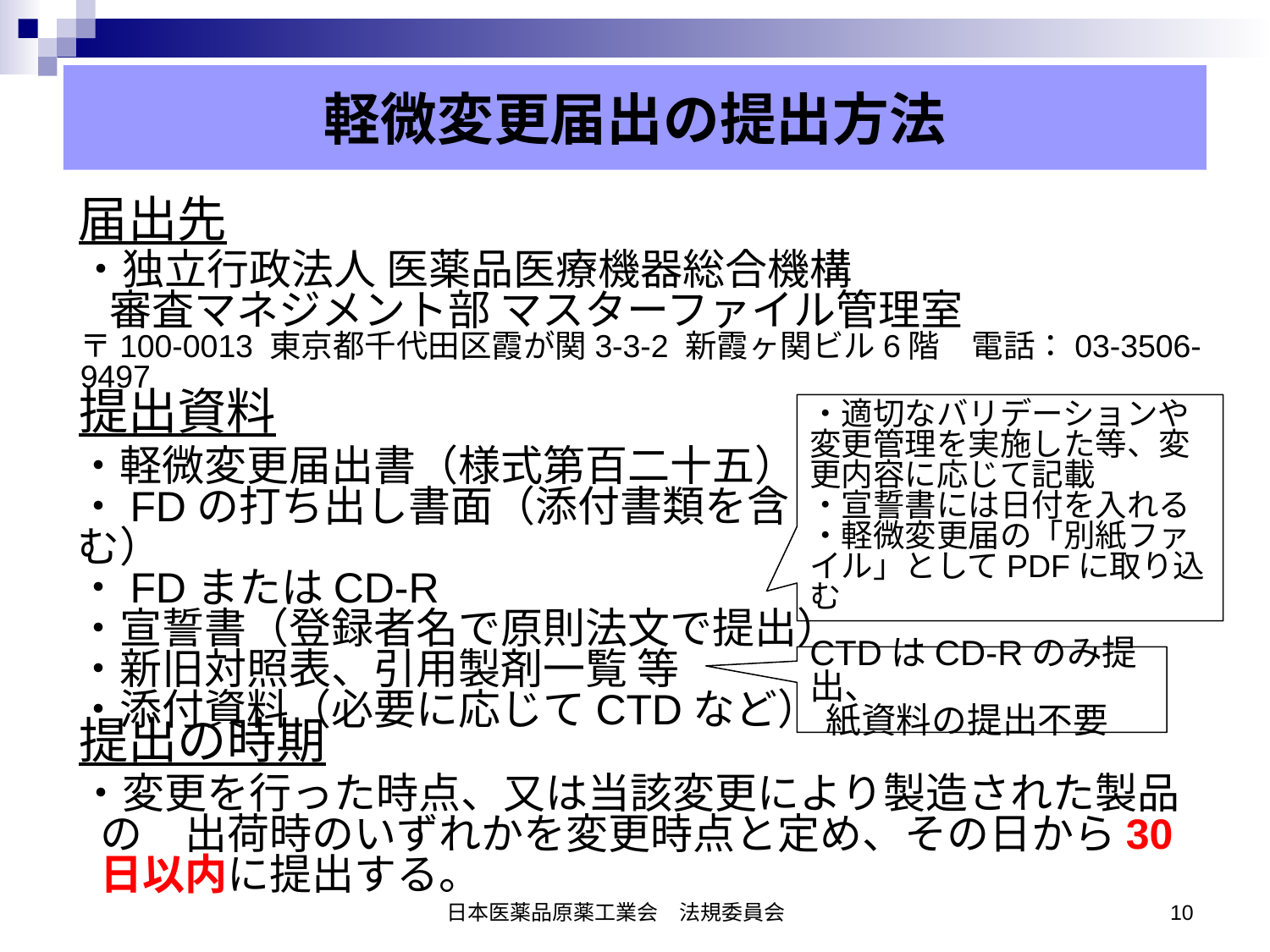

# 軽微変更届出の提出方法
軽微変更届出の提出方法
届出先
・独立行政法人 医薬品医療機器総合機構
  審査マネジメント部 マスターファイル管理室
〒100-0013 東京都千代田区霞が関3-3-2 新霞ヶ関ビル6階　電話：03-3506-9497
提出資料
・適切なバリデーションや変更管理を実施した等、変更内容に応じて記載
・宣誓書には日付を入れる
・軽微変更届の「別紙ファイル」としてPDFに取り込む
・軽微変更届出書（様式第百二十五）
・FDの打ち出し書面（添付書類を含む）
・FDまたはCD-R
・宣誓書（登録者名で原則法文で提出）
・新旧対照表、引用製剤一覧 等
・添付資料（必要に応じてCTDなど）
CTDはCD-Rのみ提出、
 紙資料の提出不要
提出の時期
・変更を行った時点、又は当該変更により製造された製品の　出荷時のいずれかを変更時点と定め、その日から30日以内に提出する。
日本医薬品原薬工業会　法規委員会
10